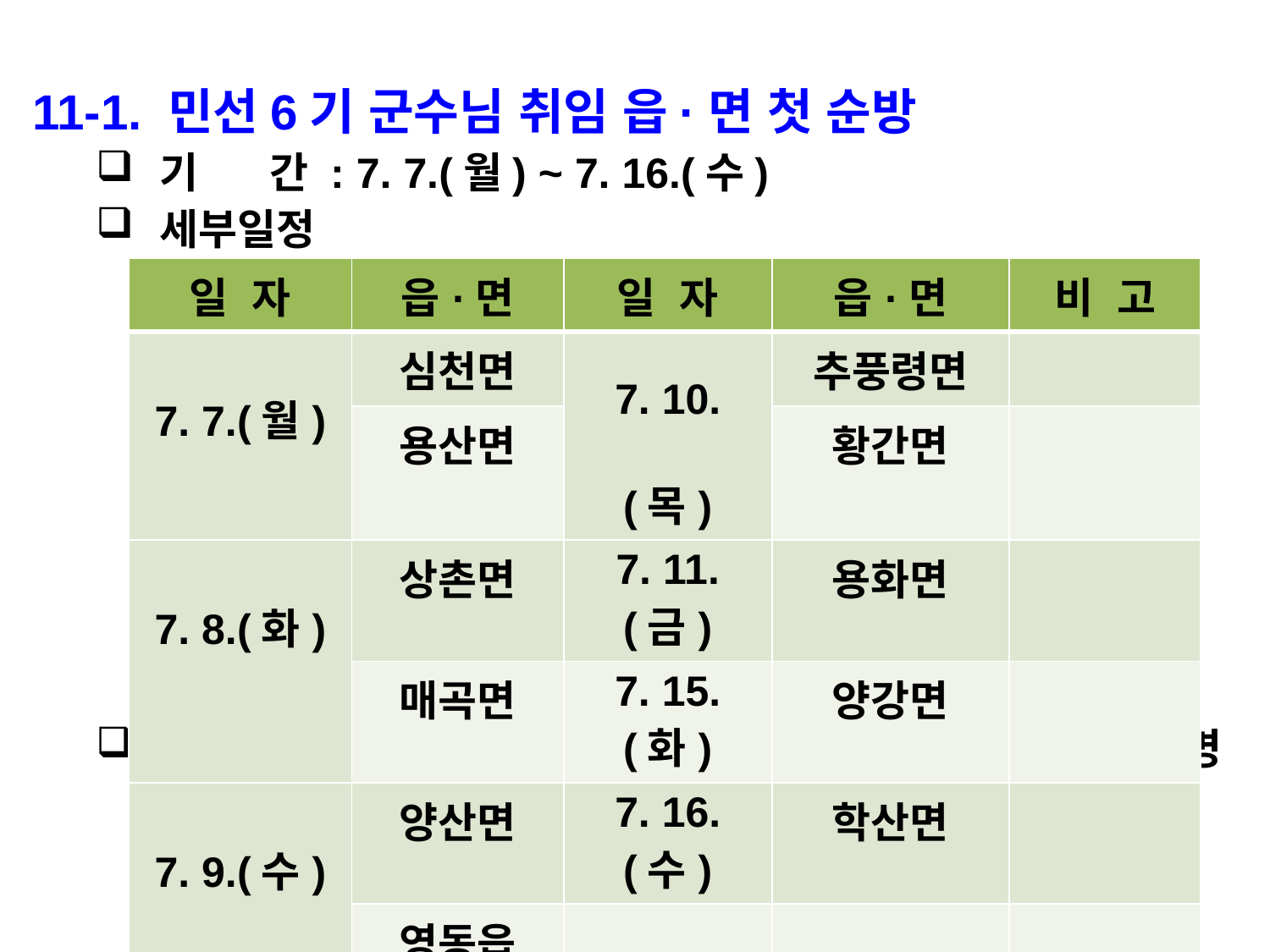

11-1. 민선6기 군수님 취임 읍·면 첫 순방
기      간 : 7. 7.(월) ~ 7. 16.(수)
세부일정

내      용 : 읍·면직원 격려, 기관장 환담 및 군정운영방향 설명
                   현장 방문 및 간담회
| 일 자 | 읍·면 | 일 자 | 읍·면 | 비 고 |
| --- | --- | --- | --- | --- |
| 7. 7.(월) | 심천면 | 7. 10.(목) | 추풍령면 |  |
|  | 용산면 |  | 황간면 |  |
| 7. 8.(화) | 상촌면 | 7. 11.(금) | 용화면 |  |
|  | 매곡면 | 7. 15.(화) | 양강면 |  |
| 7. 9.(수) | 양산면 | 7. 16.(수) | 학산면 |  |
|  | 영동읍 |  |  |  |